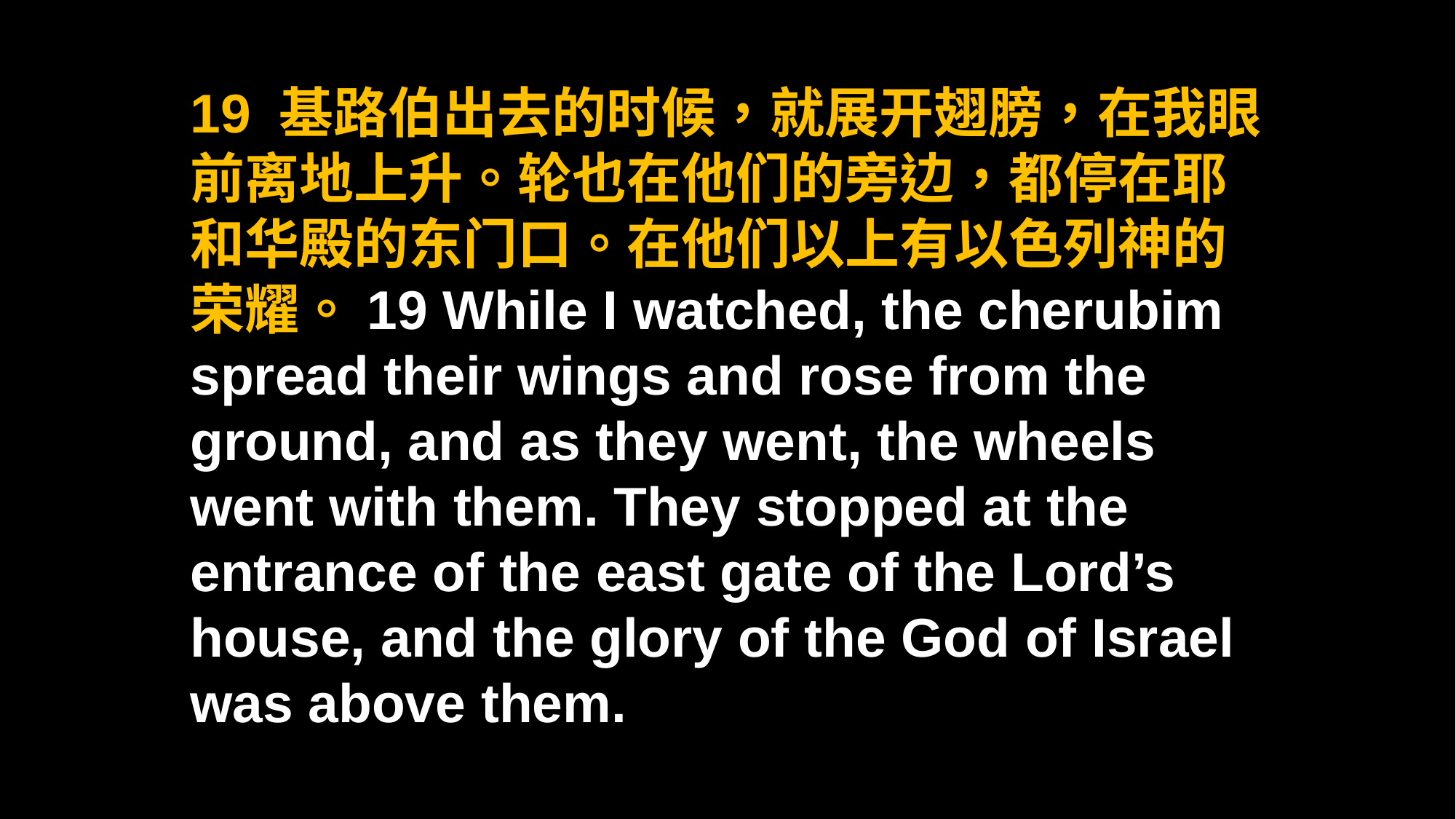

19 基路伯出去的时候，就展开翅膀，在我眼前离地上升。轮也在他们的旁边，都停在耶和华殿的东门口。在他们以上有以色列神的荣耀。19 While I watched, the cherubim spread their wings and rose from the ground, and as they went, the wheels went with them. They stopped at the entrance of the east gate of the Lord’s house, and the glory of the God of Israel was above them.